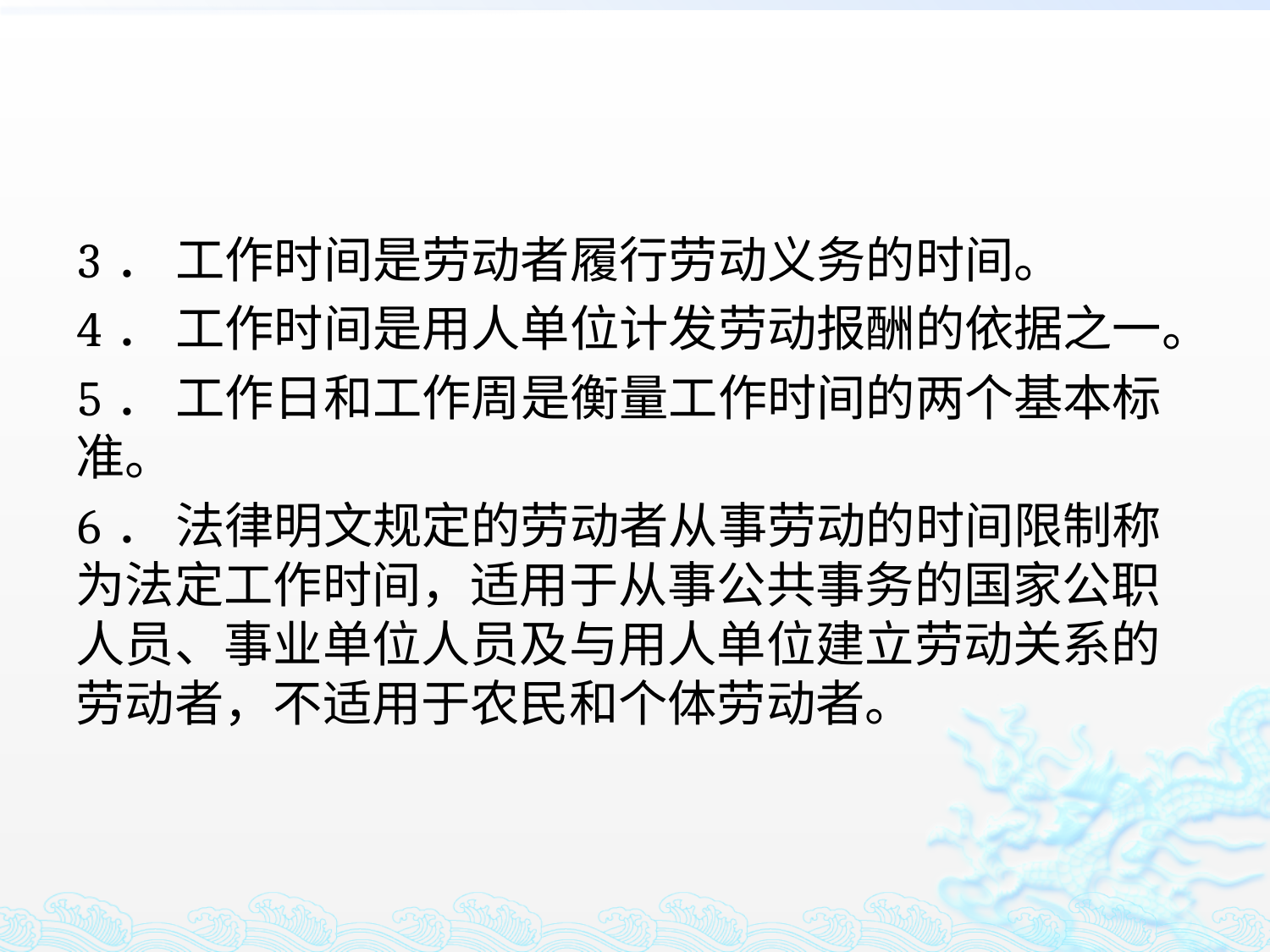

#
3． 工作时间是劳动者履行劳动义务的时间。
4． 工作时间是用人单位计发劳动报酬的依据之一。
5． 工作日和工作周是衡量工作时间的两个基本标准。
6． 法律明文规定的劳动者从事劳动的时间限制称为法定工作时间，适用于从事公共事务的国家公职人员、事业单位人员及与用人单位建立劳动关系的劳动者，不适用于农民和个体劳动者。